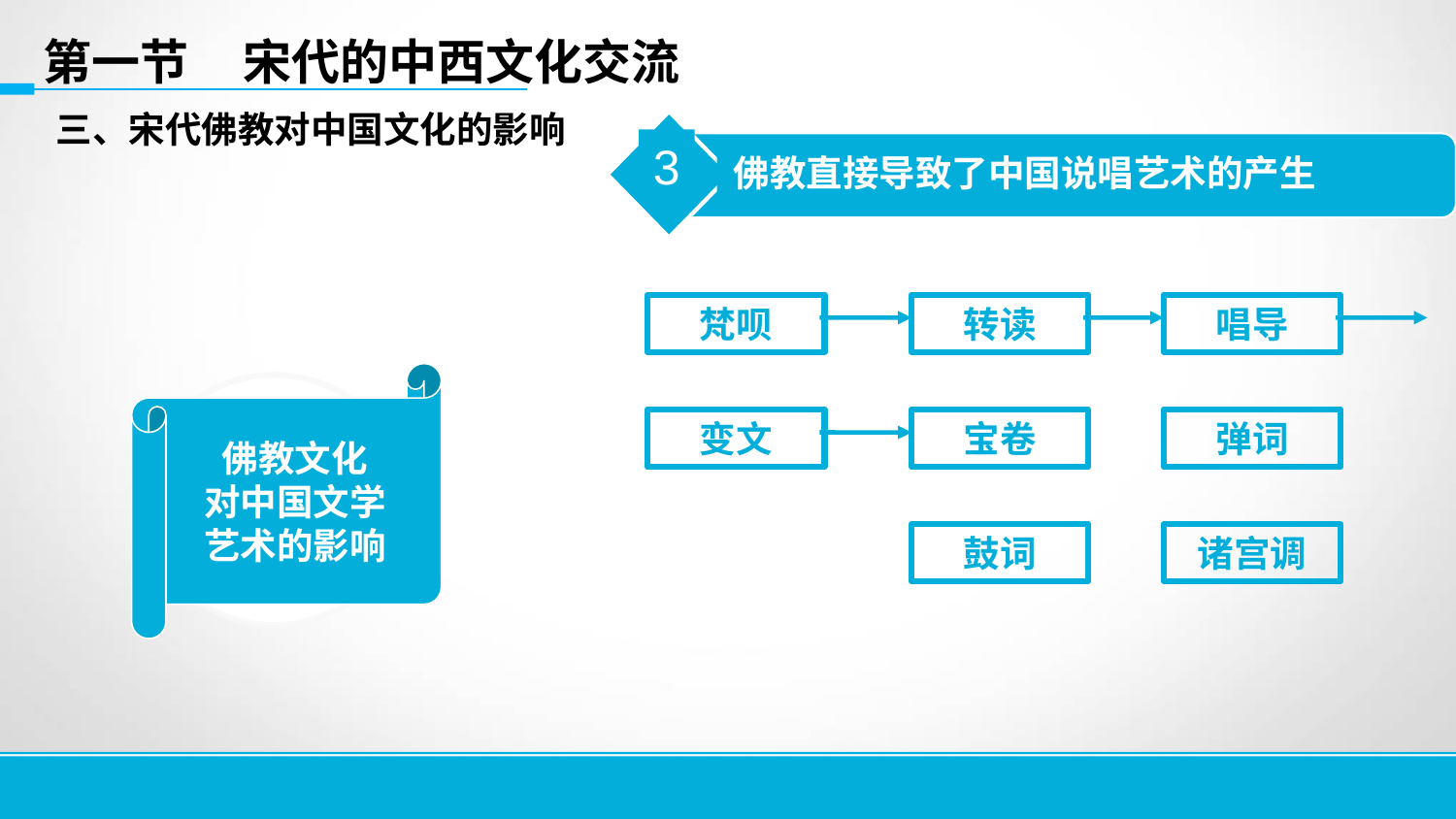

第一节     宋代的中西文化交流

三、宋代佛教对中国文化的影响

3

佛教直接导致了中国说唱艺术的产生
梵呗
转读
唱导

佛教文化
对中国文学
艺术的影响

佛教文化
对中国文学
的影响

变文
宝卷
弹词

鼓词
诸宫调
8